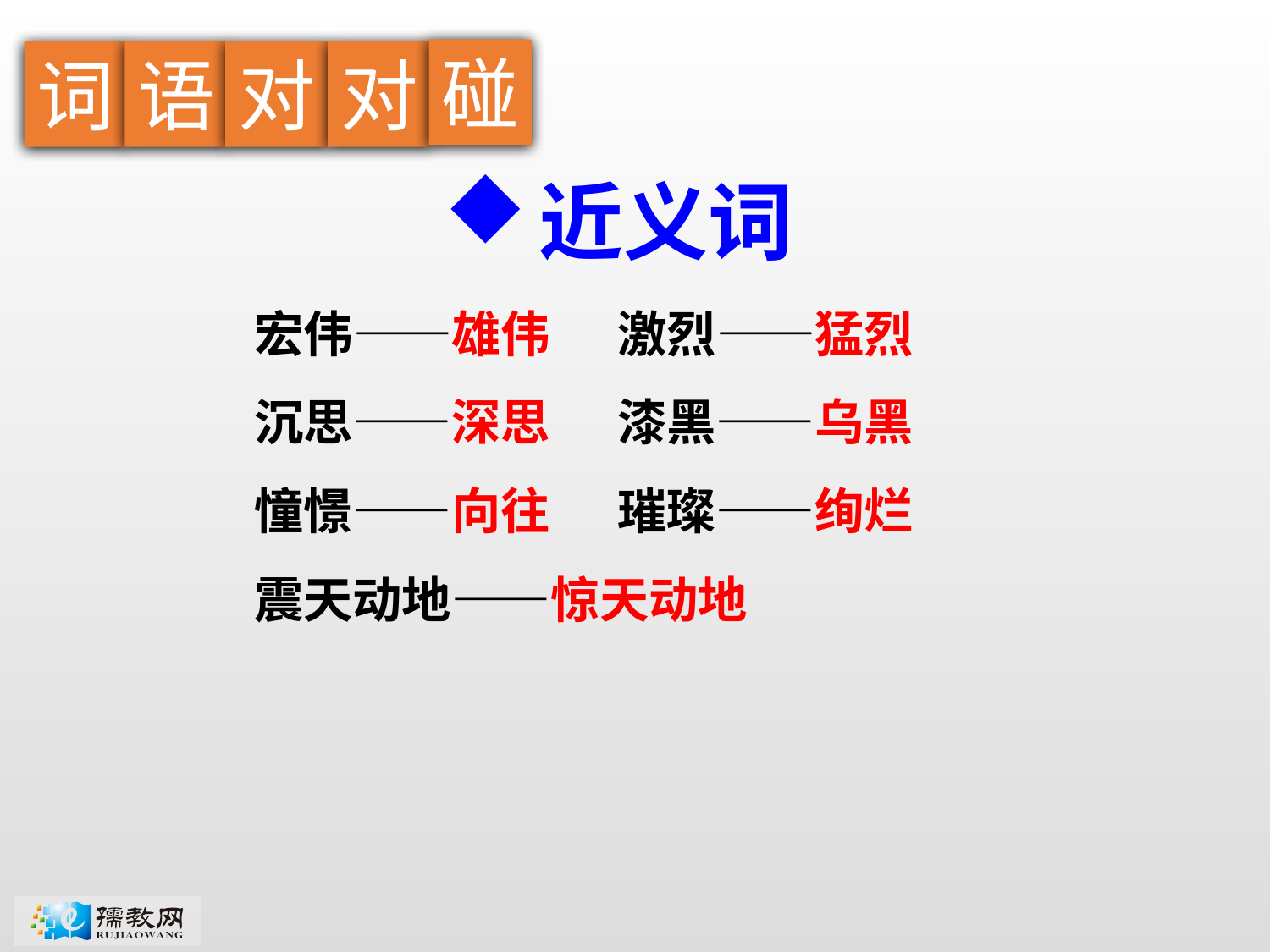

碰
对
词
语
对
近义词
宏伟——雄伟      激烈——猛烈
沉思——深思      漆黑——乌黑
憧憬——向往      璀璨——绚烂
震天动地——惊天动地